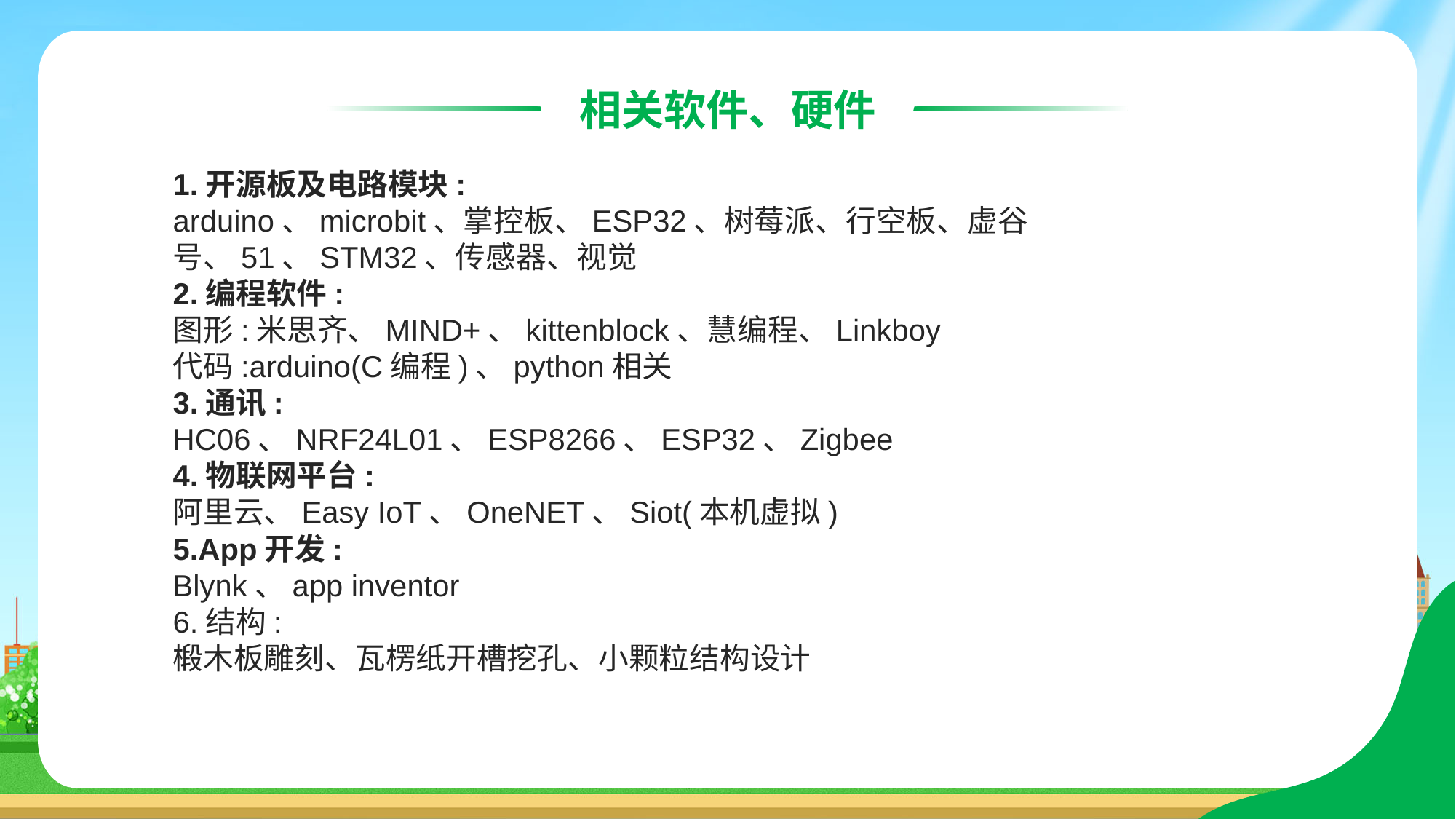

相关软件、硬件

1.开源板及电路模块:
arduino、microbit、掌控板、ESP32、树莓派、行空板、虚谷号、51、STM32、传感器、视觉
2.编程软件:
图形:米思齐、MIND+、kittenblock、慧编程、Linkboy
代码:arduino(C编程)、python相关
3.通讯:
HC06、NRF24L01、ESP8266、ESP32、Zigbee
4.物联网平台:
阿里云、Easy IoT、OneNET、Siot(本机虚拟)
5.App开发:
Blynk、app inventor
6.结构:
椴木板雕刻、瓦楞纸开槽挖孔、小颗粒结构设计